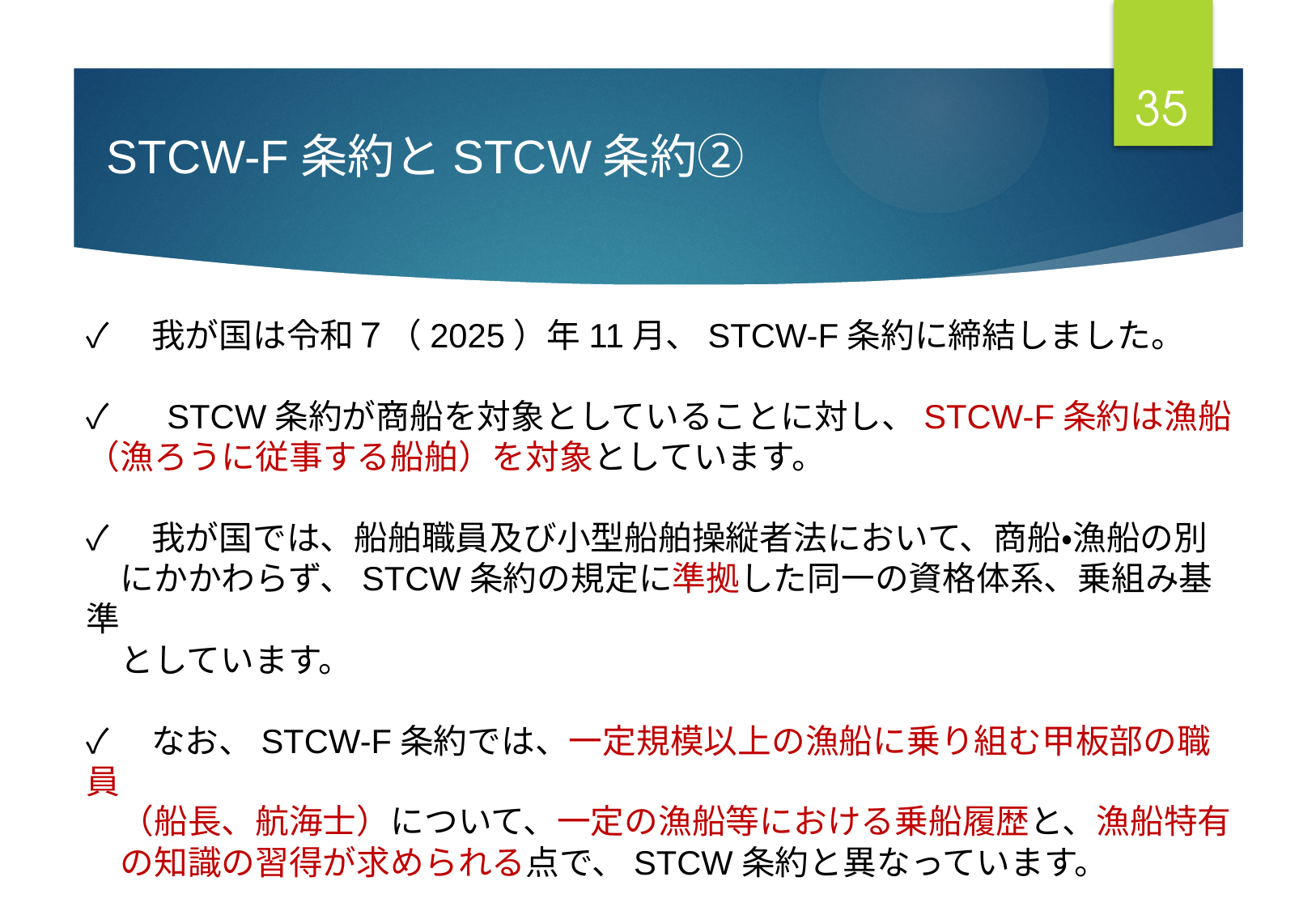

35
STCW-F条約とSTCW条約②
✓　我が国は令和７（2025）年11月、STCW-F条約に締結しました。

✓　 STCW条約が商船を対象としていることに対し、STCW-F条約は漁船（漁ろうに従事する船舶）を対象としています。

✓　我が国では、船舶職員及び小型船舶操縦者法において、商船・漁船の別
　にかかわらず、STCW条約の規定に準拠した同一の資格体系、乗組み基準
　としています。

✓　なお、STCW-F条約では、一定規模以上の漁船に乗り組む甲板部の職員
　（船長、航海士）について、一定の漁船等における乗船履歴と、漁船特有
　の知識の習得が求められる点で、STCW条約と異なっています。

# Ⅰ.●●